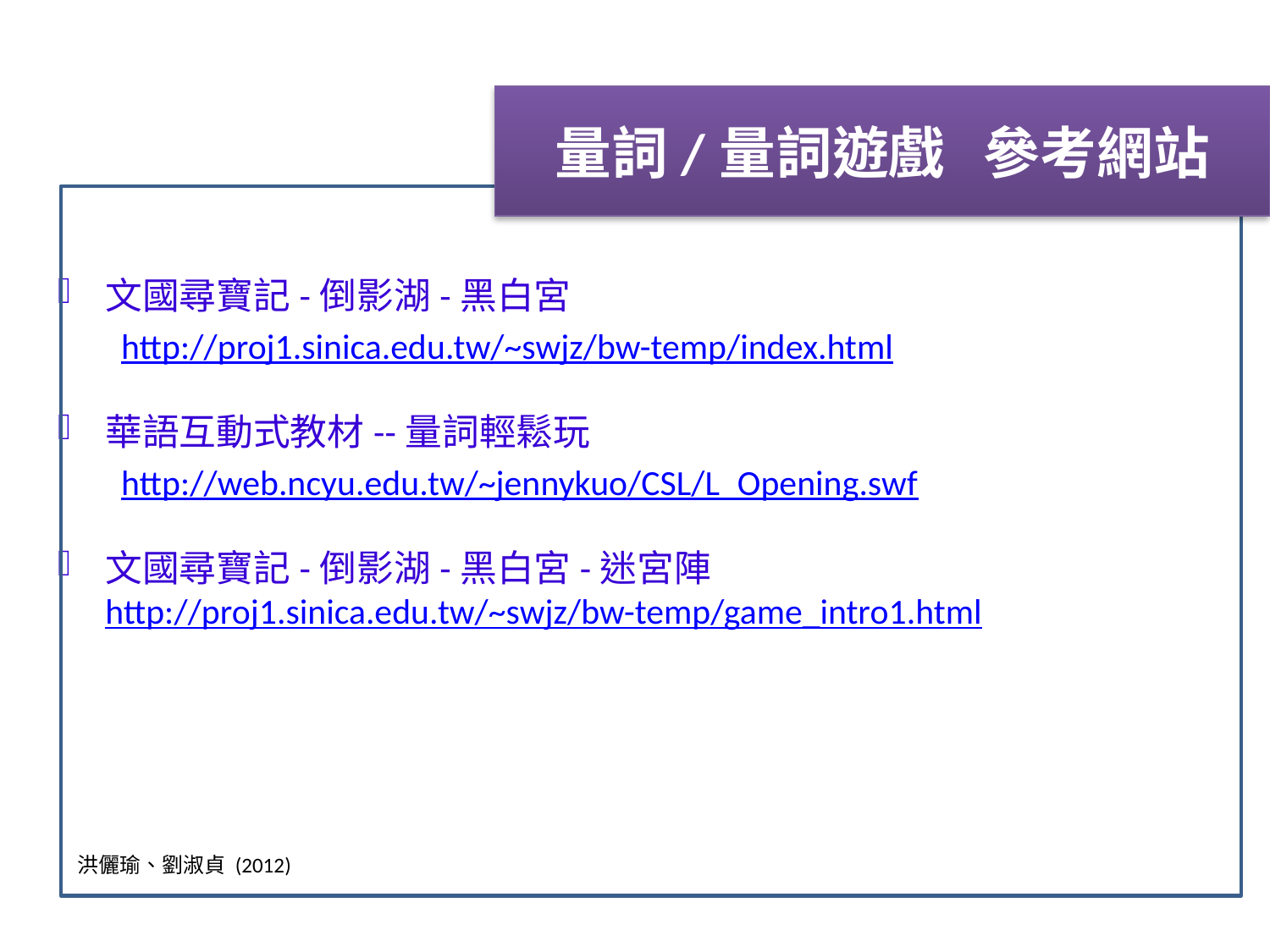

量詞/量詞遊戲   參考網站

文國尋寶記-倒影湖-黑白宮
http://proj1.sinica.edu.tw/~swjz/bw-temp/index.html
華語互動式教材--量詞輕鬆玩
http://web.ncyu.edu.tw/~jennykuo/CSL/L_Opening.swf
文國尋寶記-倒影湖-黑白宮-迷宮陣  http://proj1.sinica.edu.tw/~swjz/bw-temp/game_intro1.html
洪儷瑜、劉淑貞 (2012)